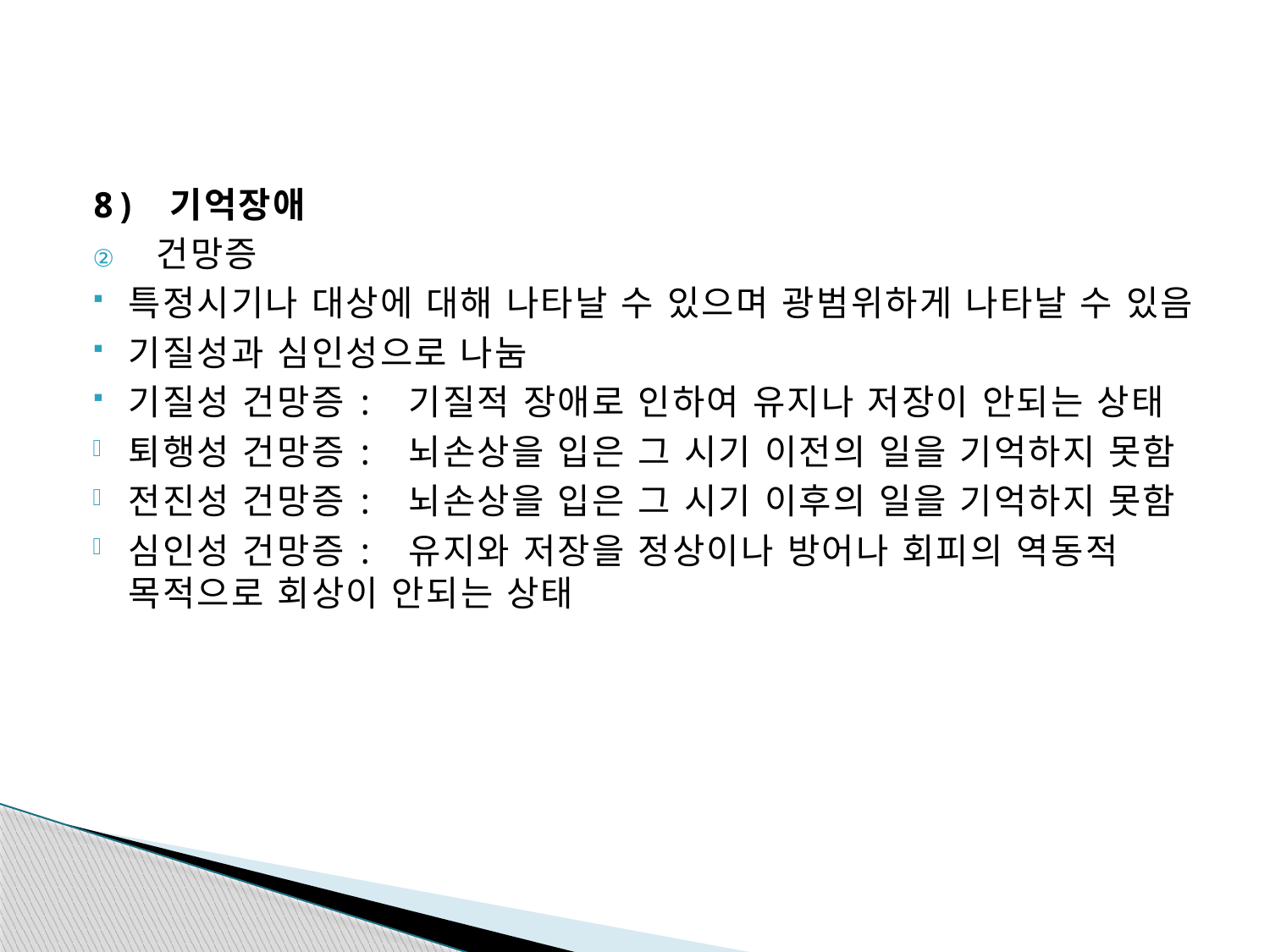

#
8) 기억장애
건망증
특정시기나 대상에 대해 나타날 수 있으며 광범위하게 나타날 수 있음
기질성과 심인성으로 나눔
기질성 건망증: 기질적 장애로 인하여 유지나 저장이 안되는 상태
퇴행성 건망증: 뇌손상을 입은 그 시기 이전의 일을 기억하지 못함
전진성 건망증: 뇌손상을 입은 그 시기 이후의 일을 기억하지 못함
심인성 건망증: 유지와 저장을 정상이나 방어나 회피의 역동적 목적으로 회상이 안되는 상태